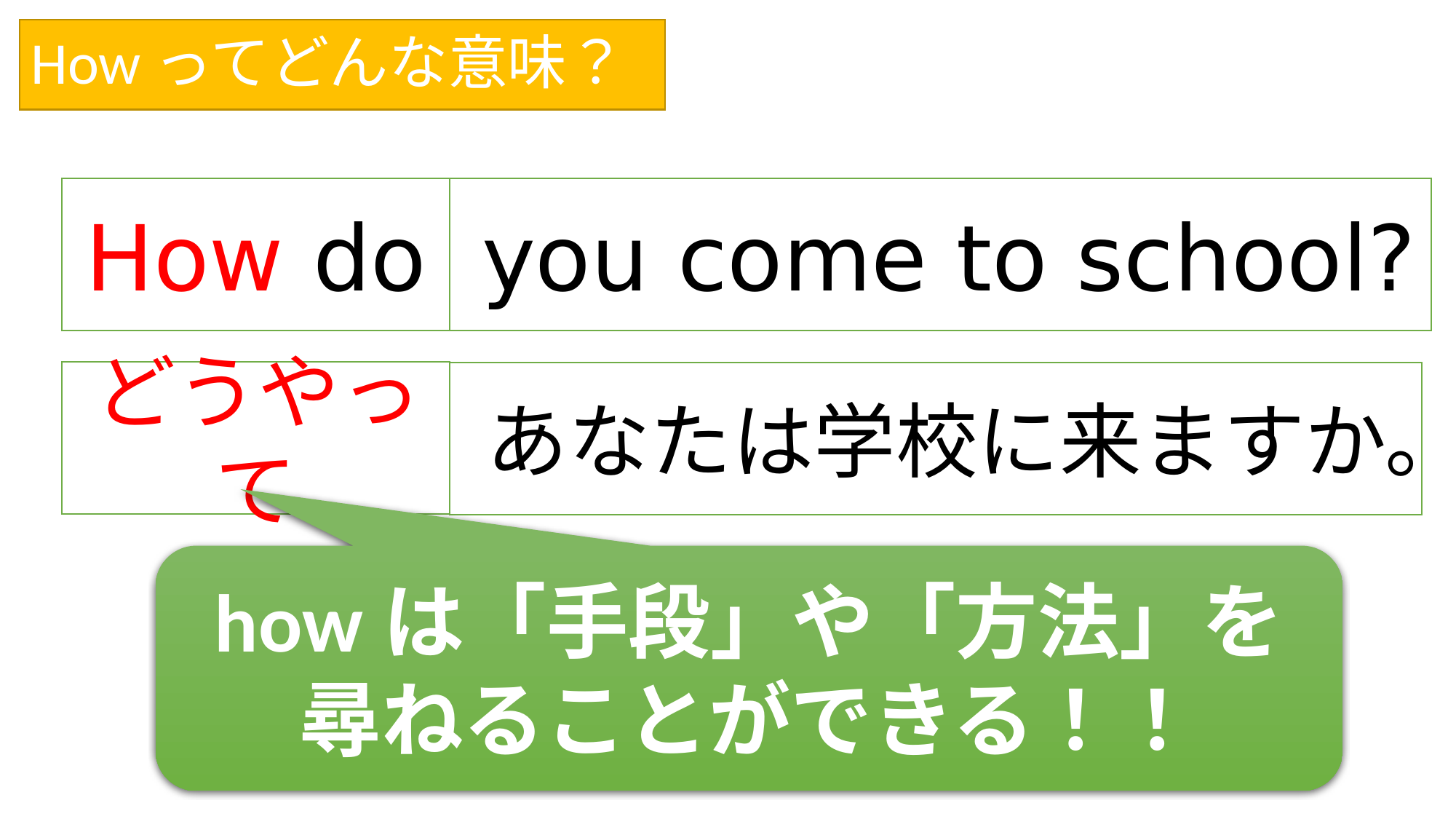

# Howってどんな意味？
How do
Do you come to school?
どうやって
あなたは学校に来ますか。
howは「手段」や「方法」を
尋ねることができる！！